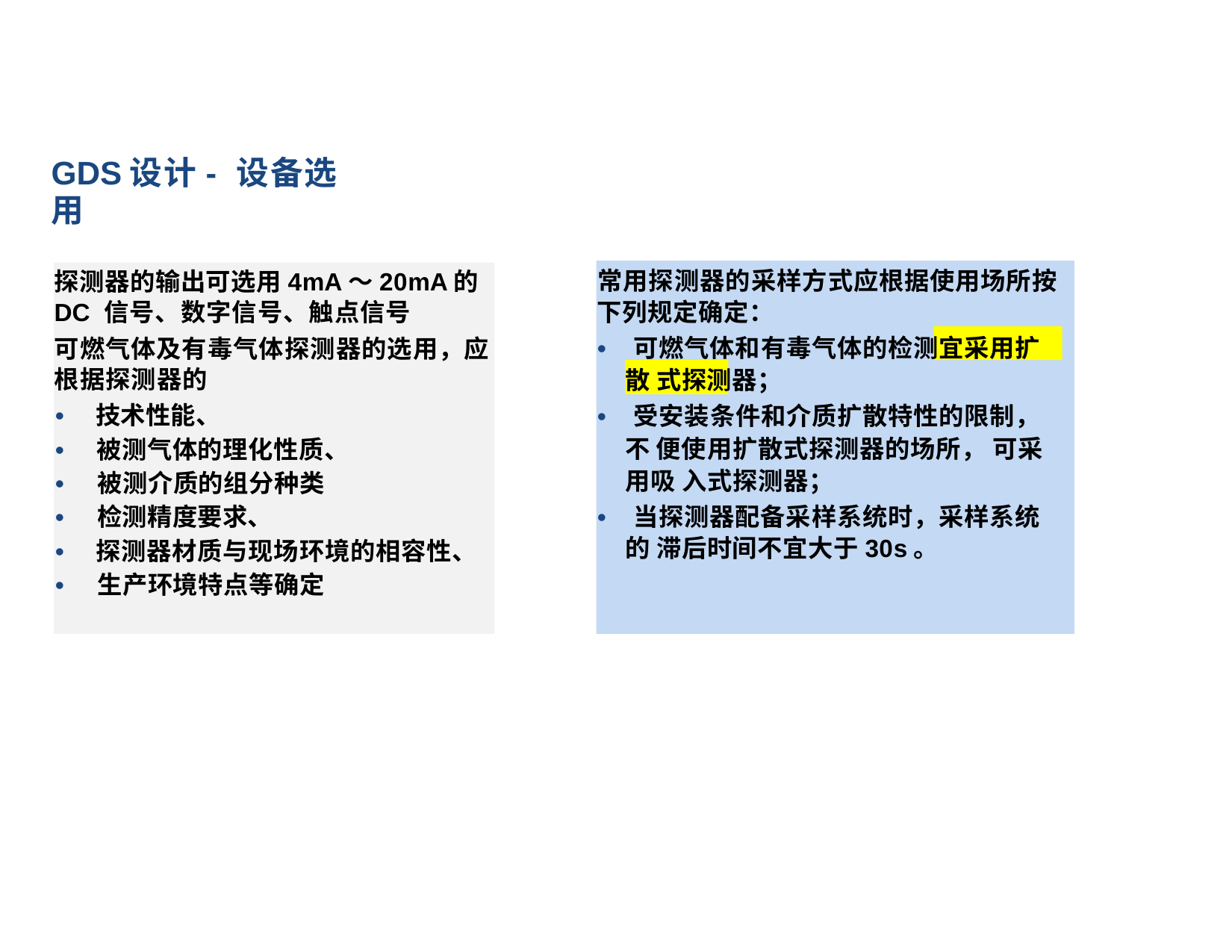

GDS设计- 设备选用

常用探测器的采样方式应根据使用场所按 下列规定确定：
•  可燃气体和有毒气体的检测宜采用扩散 式探测器；
•  受安装条件和介质扩散特性的限制，不 便使用扩散式探测器的场所， 可采用吸 入式探测器；
•   当探测器配备采样系统时，采样系统的 滞后时间不宜大于30s。

探测器的输出可选用4mA～20mA的DC 信号、数字信号、触点信号
可燃气体及有毒气体探测器的选用，应 根据探测器的
•   技术性能、
•   被测气体的理化性质、
•   被测介质的组分种类
•   检测精度要求、
•   探测器材质与现场环境的相容性、
•   生产环境特点等确定